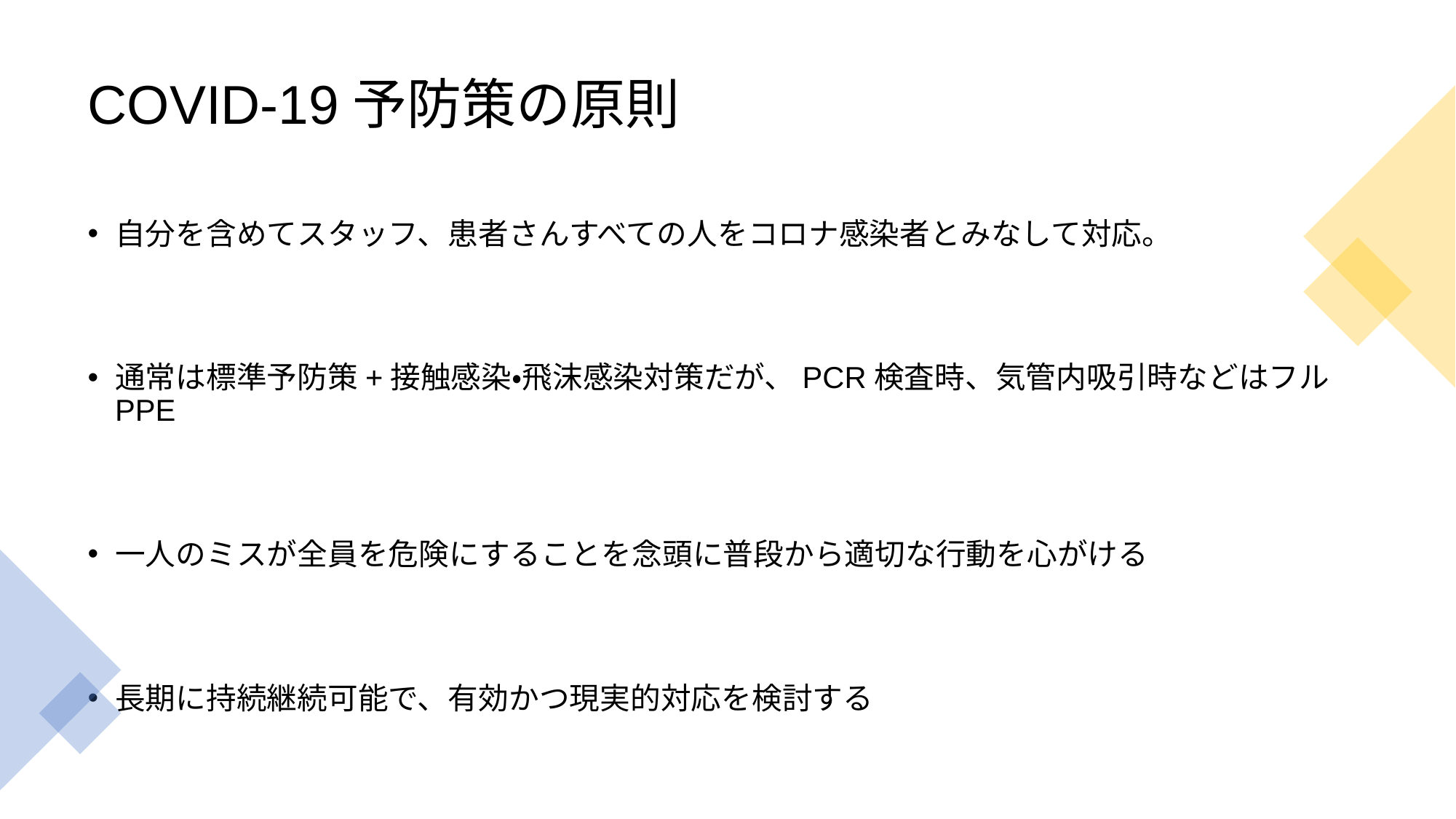

# COVID-19予防策の原則

自分を含めてスタッフ、患者さんすべての人をコロナ感染者とみなして対応。

通常は標準予防策+接触感染・飛沫感染対策だが、PCR検査時、気管内吸引時などはフルPPE

一人のミスが全員を危険にすることを念頭に普段から適切な行動を心がける

長期に持続継続可能で、有効かつ現実的対応を検討する